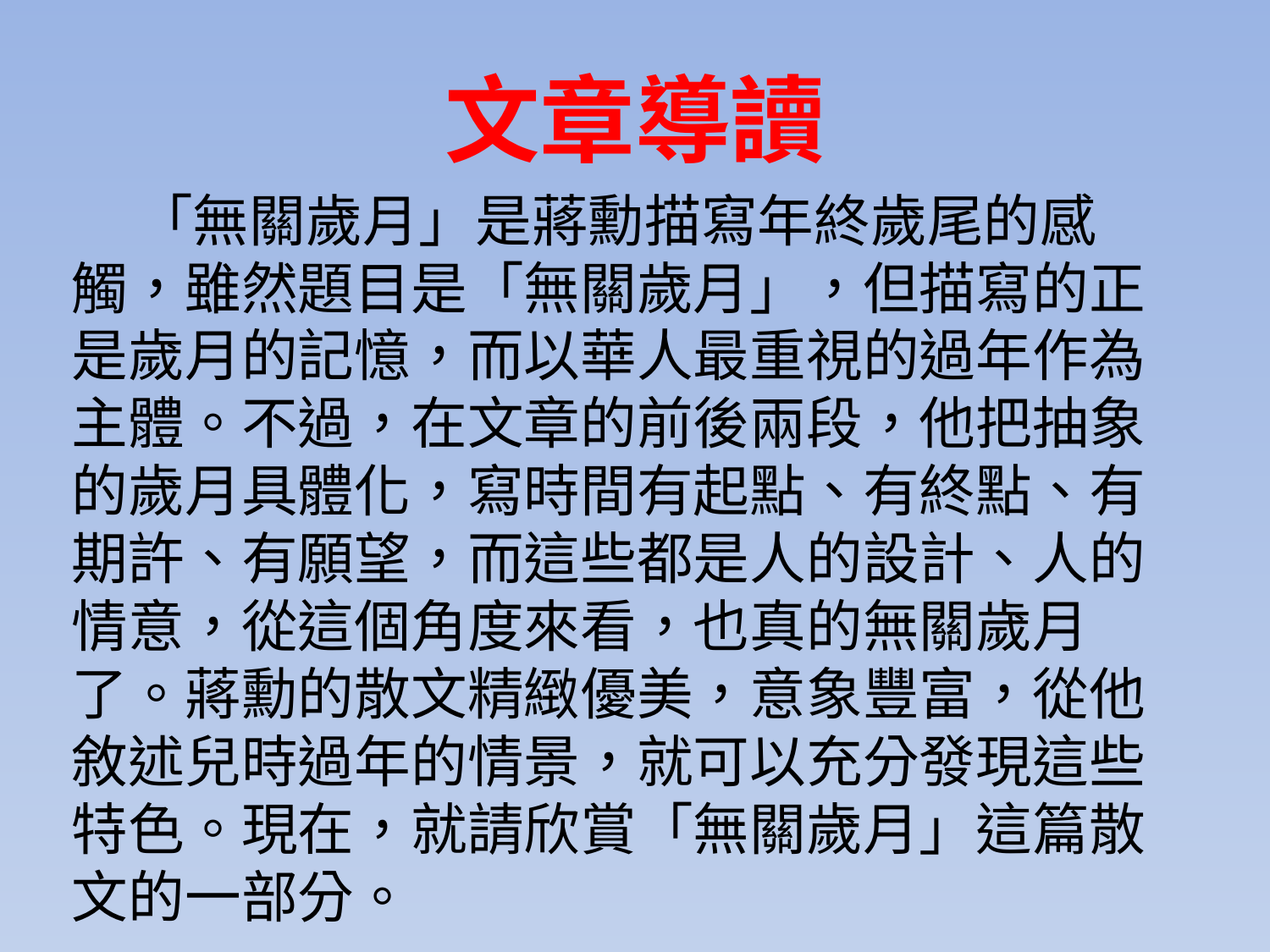

# 文章導讀
    「無關歲月」是蔣勳描寫年終歲尾的感觸，雖然題目是「無關歲月」，但描寫的正是歲月的記憶，而以華人最重視的過年作為主體。不過，在文章的前後兩段，他把抽象的歲月具體化，寫時間有起點、有終點、有期許、有願望，而這些都是人的設計、人的情意，從這個角度來看，也真的無關歲月了。蔣勳的散文精緻優美，意象豐富，從他敘述兒時過年的情景，就可以充分發現這些特色。現在，就請欣賞「無關歲月」這篇散文的一部分。